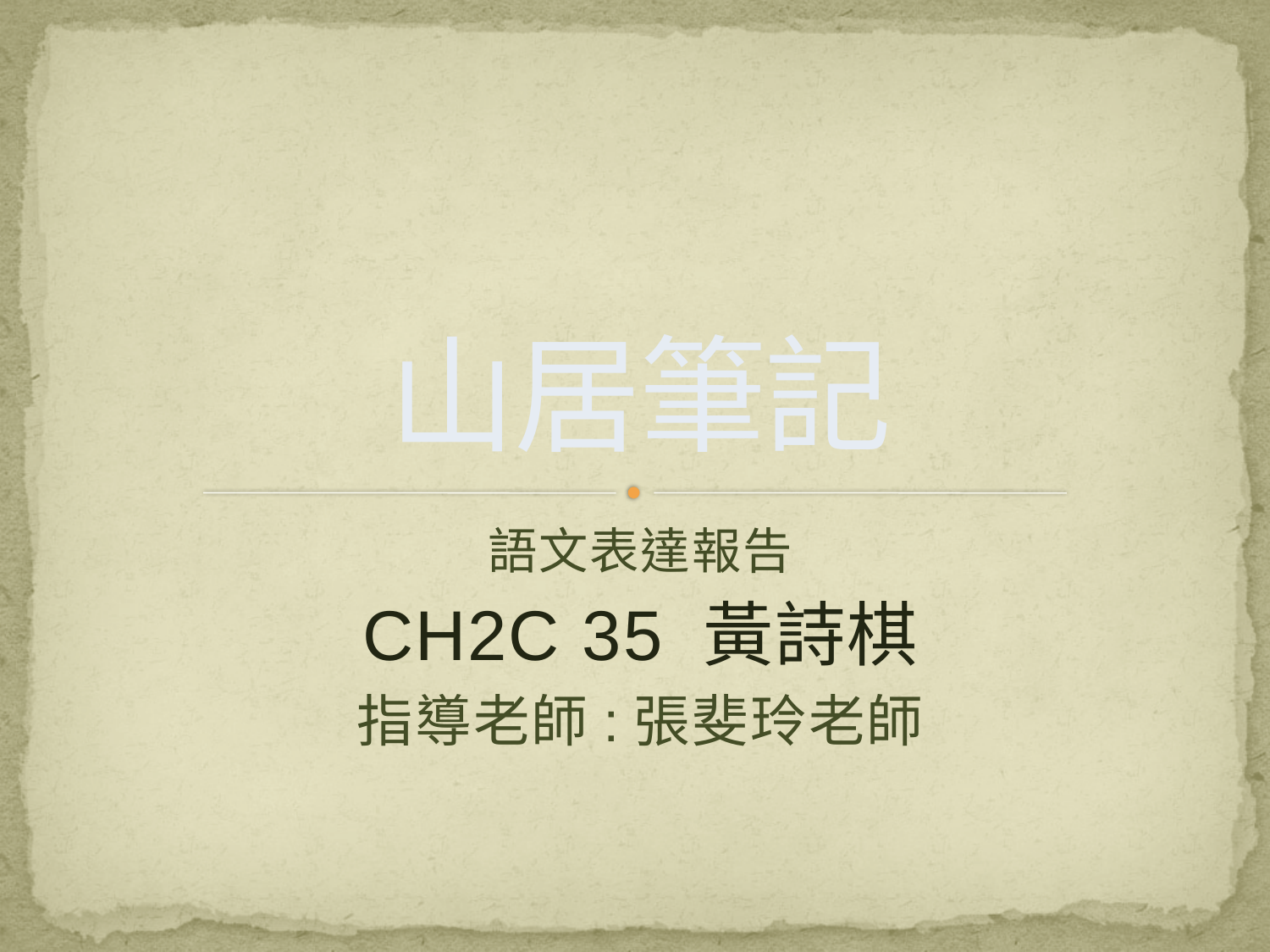

# 山居筆記
語文表達報告
CH2C 35 黃詩棋
指導老師:張斐玲老師